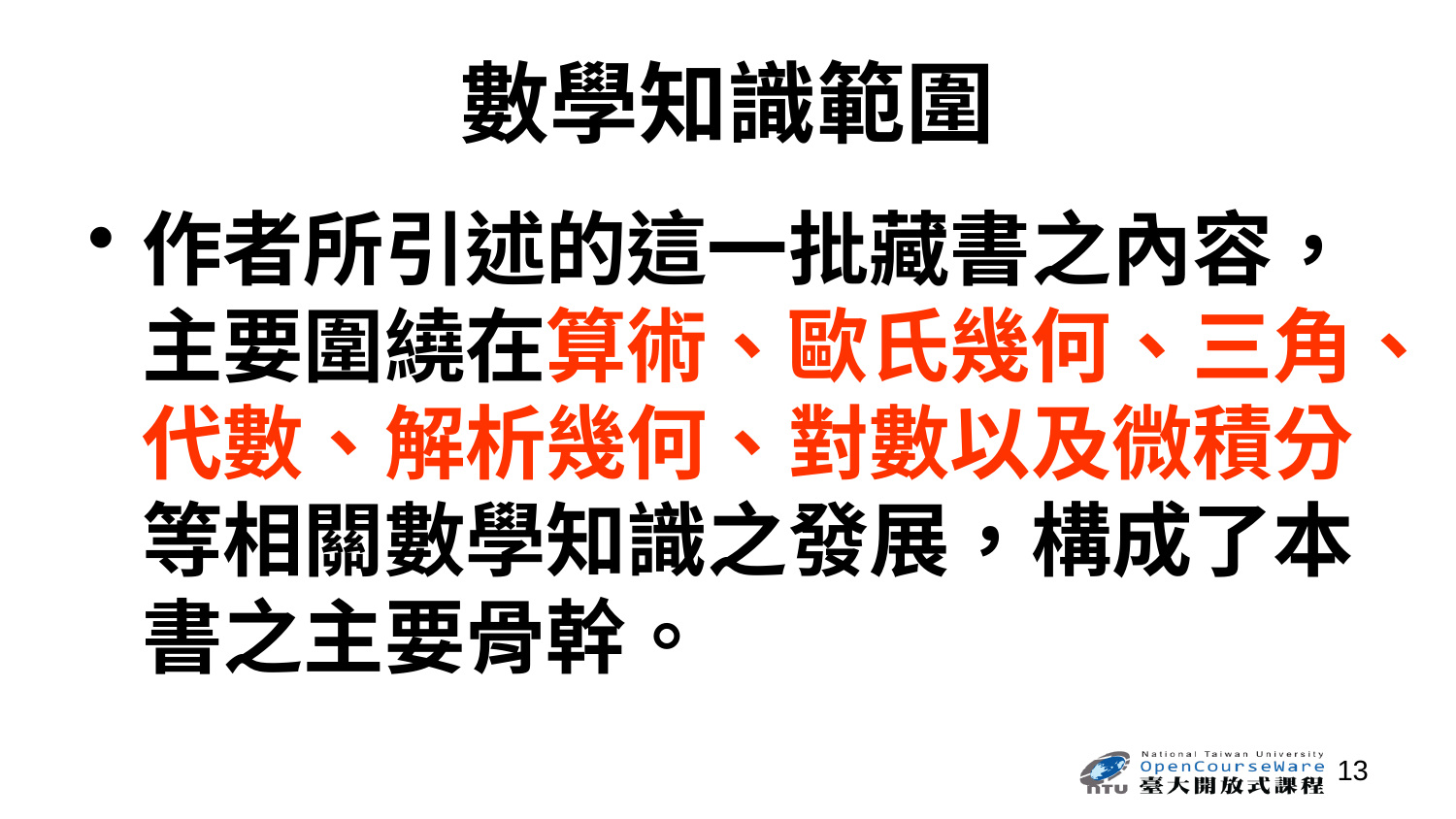

# 數學知識範圍
作者所引述的這一批藏書之內容，主要圍繞在算術、歐氏幾何、三角、代數、解析幾何、對數以及微積分等相關數學知識之發展，構成了本書之主要骨幹。

13